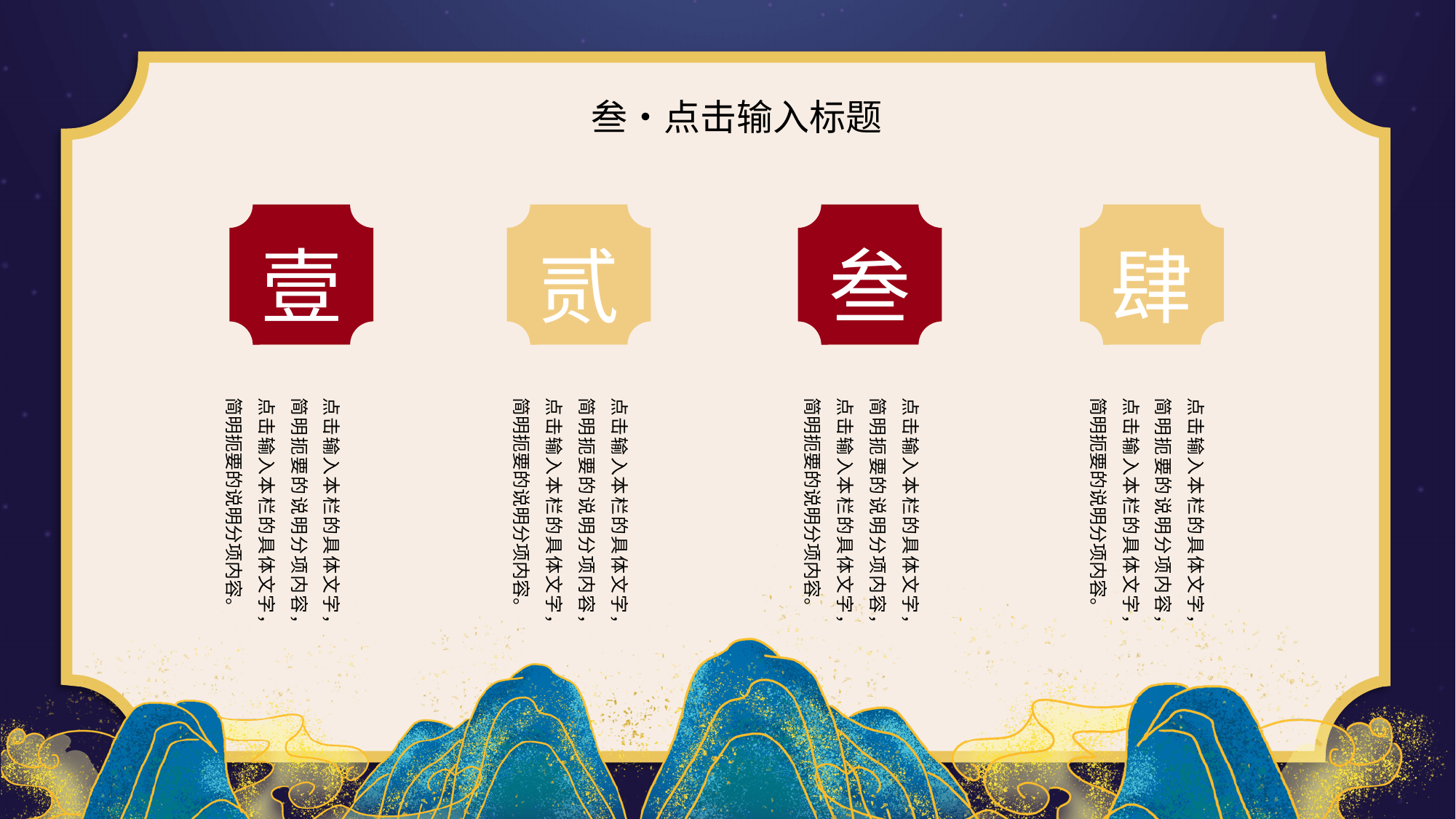

叁•点击输入标题
壹

贰

叁

肆

点击输入本栏的具体文字，简明扼要的说明分项内容，点击输入本栏的具体文字，简明扼要的说明分项内容。
点击输入本栏的具体文字，简明扼要的说明分项内容，点击输入本栏的具体文字，简明扼要的说明分项内容。
点击输入本栏的具体文字，简明扼要的说明分项内容，点击输入本栏的具体文字，简明扼要的说明分项内容。
点击输入本栏的具体文字，简明扼要的说明分项内容，点击输入本栏的具体文字，简明扼要的说明分项内容。